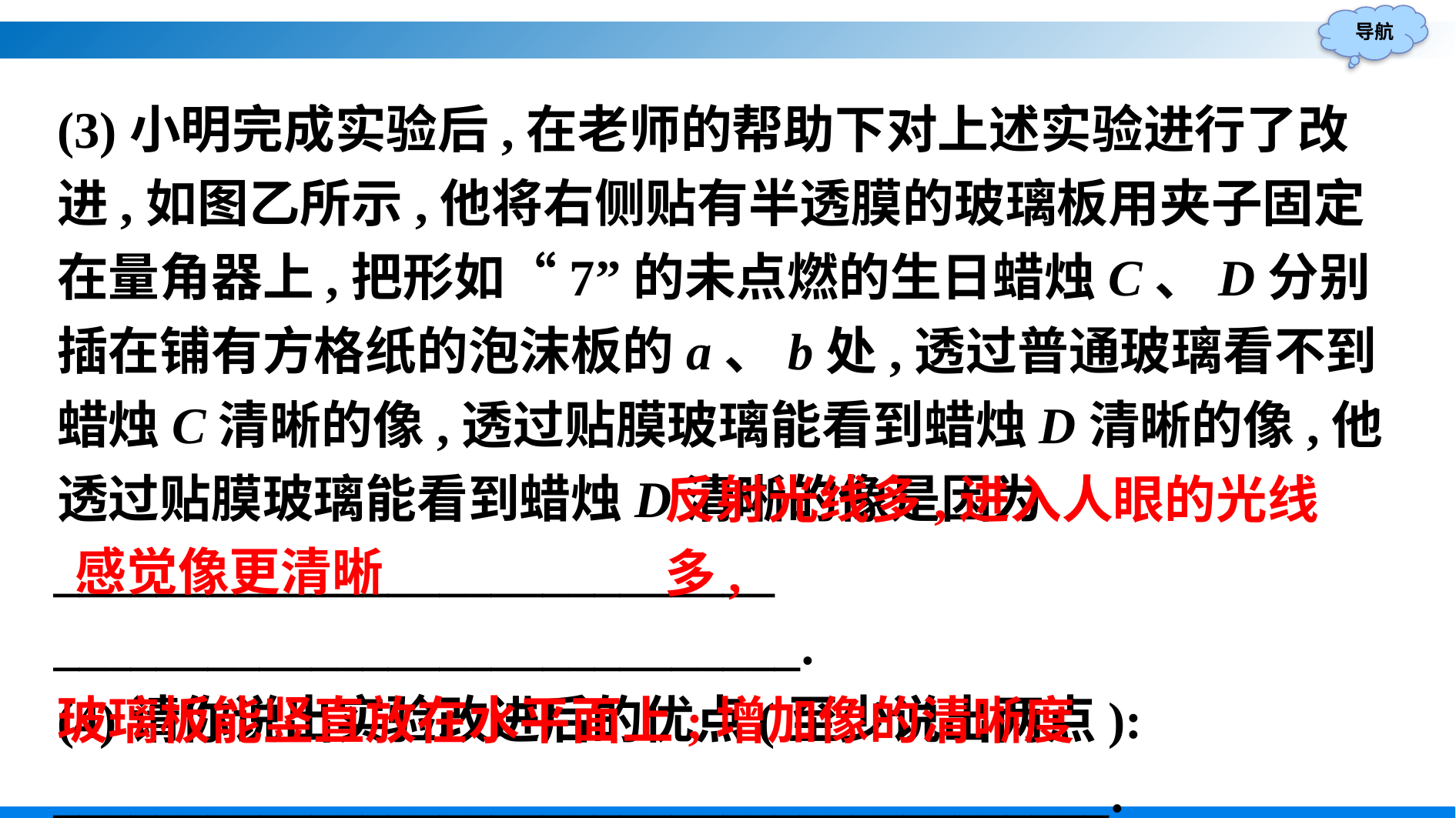

(3)小明完成实验后,在老师的帮助下对上述实验进行了改进,如图乙所示,他将右侧贴有半透膜的玻璃板用夹子固定在量角器上,把形如“7”的未点燃的生日蜡烛C、D分别插在铺有方格纸的泡沫板的a、b处,透过普通玻璃看不到蜡烛C清晰的像,透过贴膜玻璃能看到蜡烛D清晰的像,他透过贴膜玻璃能看到蜡烛D清晰的像是因为____________________________
_____________________________.
(4)请你说出实验改进后的优点(至少说出两点):
_________________________________________.
反射光线多,进入人眼的光线多,
感觉像更清晰
玻璃板能竖直放在水平面上;增加像的清晰度